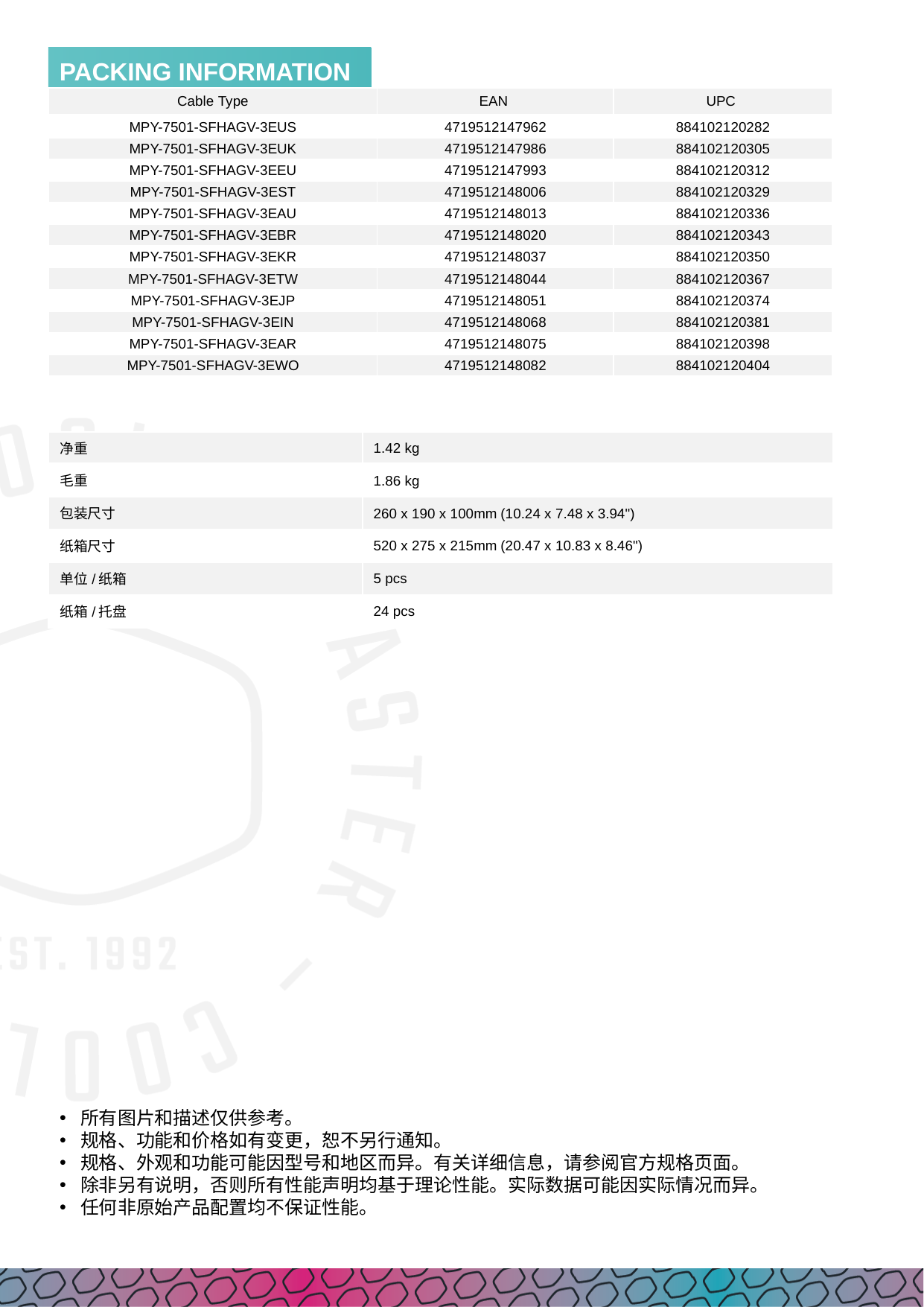

| Cable Type | EAN | UPC |
| --- | --- | --- |
| MPY-7501-SFHAGV-3EUS | 4719512147962 | 884102120282 |
| MPY-7501-SFHAGV-3EUK | 4719512147986 | 884102120305 |
| MPY-7501-SFHAGV-3EEU | 4719512147993 | 884102120312 |
| MPY-7501-SFHAGV-3EST | 4719512148006 | 884102120329 |
| MPY-7501-SFHAGV-3EAU | 4719512148013 | 884102120336 |
| MPY-7501-SFHAGV-3EBR | 4719512148020 | 884102120343 |
| MPY-7501-SFHAGV-3EKR | 4719512148037 | 884102120350 |
| MPY-7501-SFHAGV-3ETW | 4719512148044 | 884102120367 |
| MPY-7501-SFHAGV-3EJP | 4719512148051 | 884102120374 |
| MPY-7501-SFHAGV-3EIN | 4719512148068 | 884102120381 |
| MPY-7501-SFHAGV-3EAR | 4719512148075 | 884102120398 |
| MPY-7501-SFHAGV-3EWO | 4719512148082 | 884102120404 |
| 净重 | 1.42 kg |
| --- | --- |
| 毛重 | 1.86 kg |
| 包装尺寸 | 260 x 190 x 100mm (10.24 x 7.48 x 3.94") |
| 纸箱尺寸 | 520 x 275 x 215mm (20.47 x 10.83 x 8.46") |
| 单位/纸箱 | 5 pcs |
| 纸箱/托盘 | 24 pcs |
所有图片和描述仅供参考。
规格、功能和价格如有变更，恕不另行通知。
规格、外观和功能可能因型号和地区而异。有关详细信息，请参阅官方规格页面。
除非另有说明，否则所有性能声明均基于理论性能。实际数据可能因实际情况而异。
任何非原始产品配置均不保证性能。